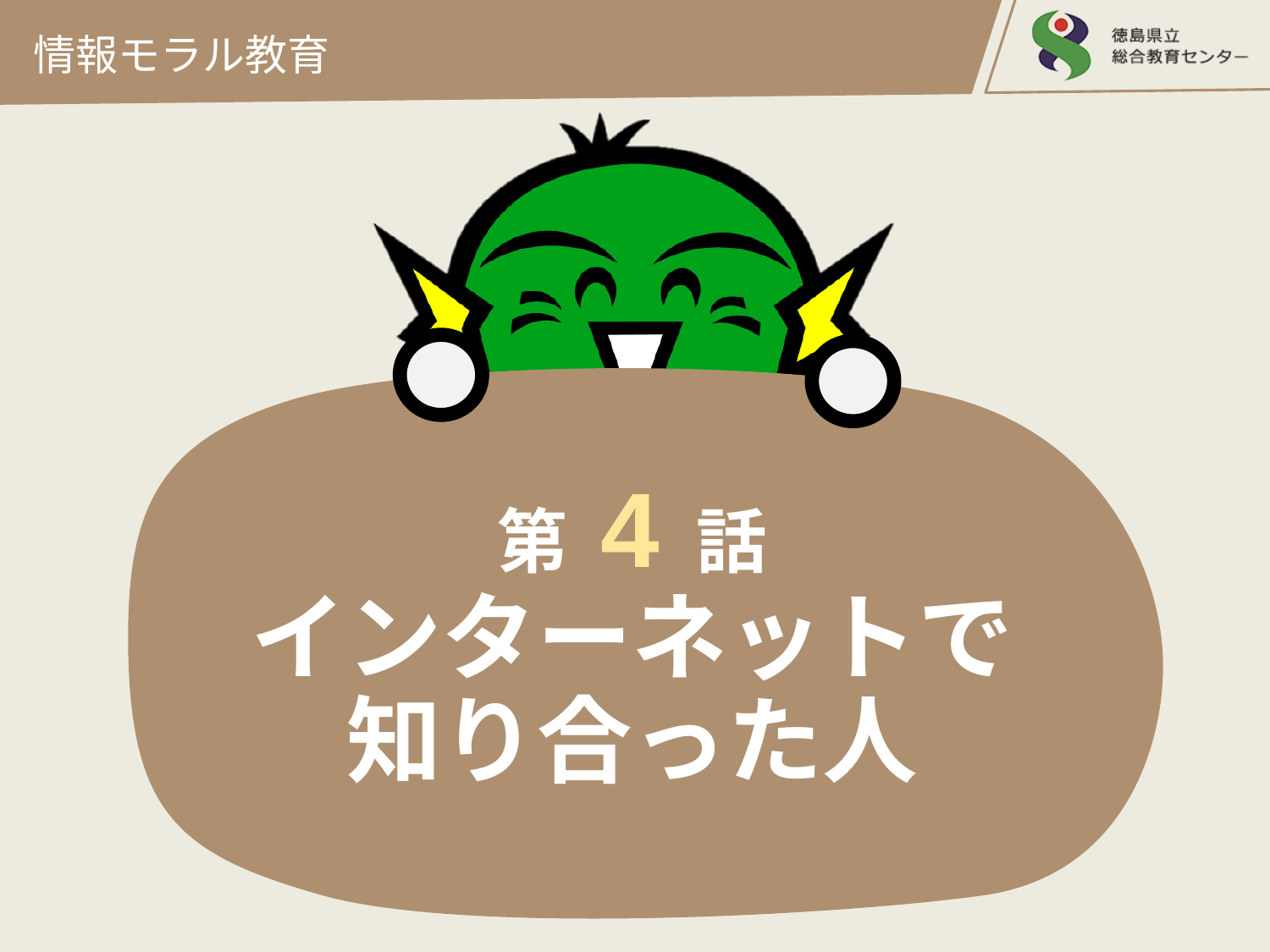

情報モラル教育
# 第 4 話 インターネットで 知り合った人